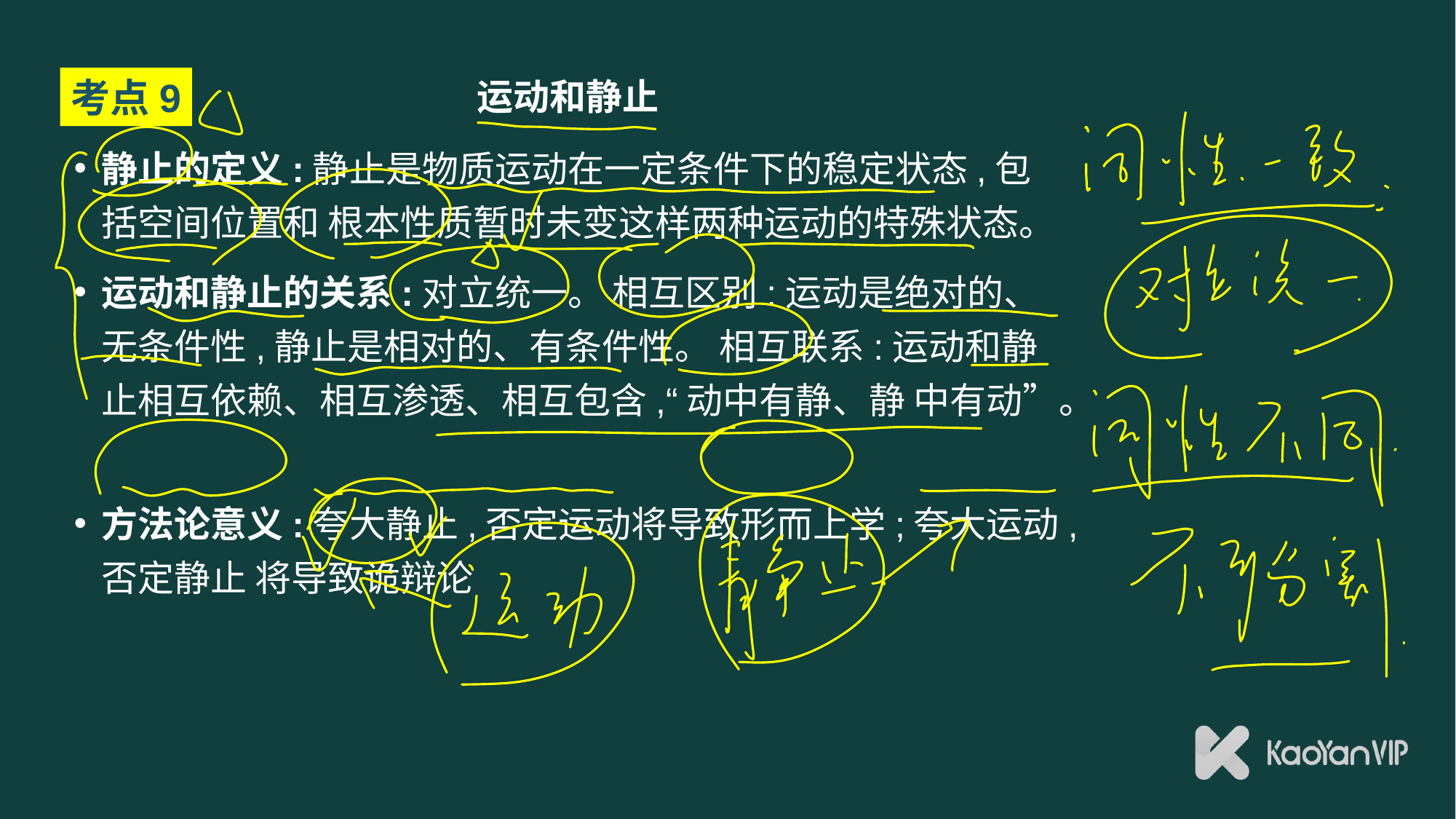

# 运动和静止
考点9
静止的定义:静止是物质运动在一定条件下的稳定状态,包括空间位置和 根本性质暂时未变这样两种运动的特殊状态。
运动和静止的关系:对立统一。 相互区别:运动是绝对的、无条件性,静止是相对的、有条件性。 相互联系:运动和静止相互依赖、相互渗透、相互包含,“动中有静、静 中有动”。
方法论意义:夸大静止,否定运动将导致形而上学;夸大运动,否定静止 将导致诡辩论